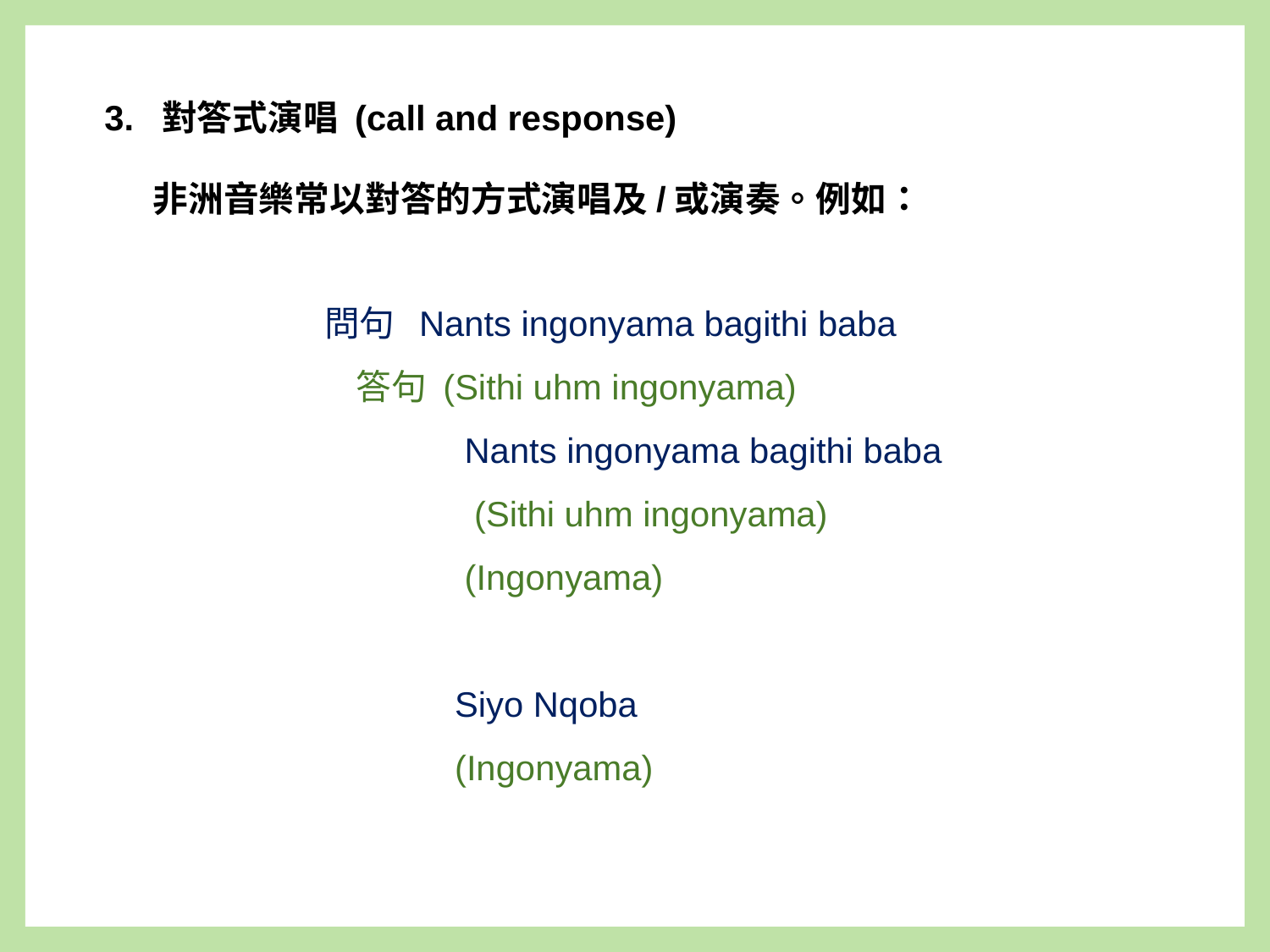

3.  對答式演唱 (call and response)
     非洲音樂常以對答的方式演唱及/或演奏。例如：

                問句  Nants ingonyama bagithi baba
               答句 (Sithi uhm ingonyama)
                           Nants ingonyama bagithi baba
                            (Sithi uhm ingonyama)
                           (Ingonyama)
                          Siyo Nqoba
                          (Ingonyama)